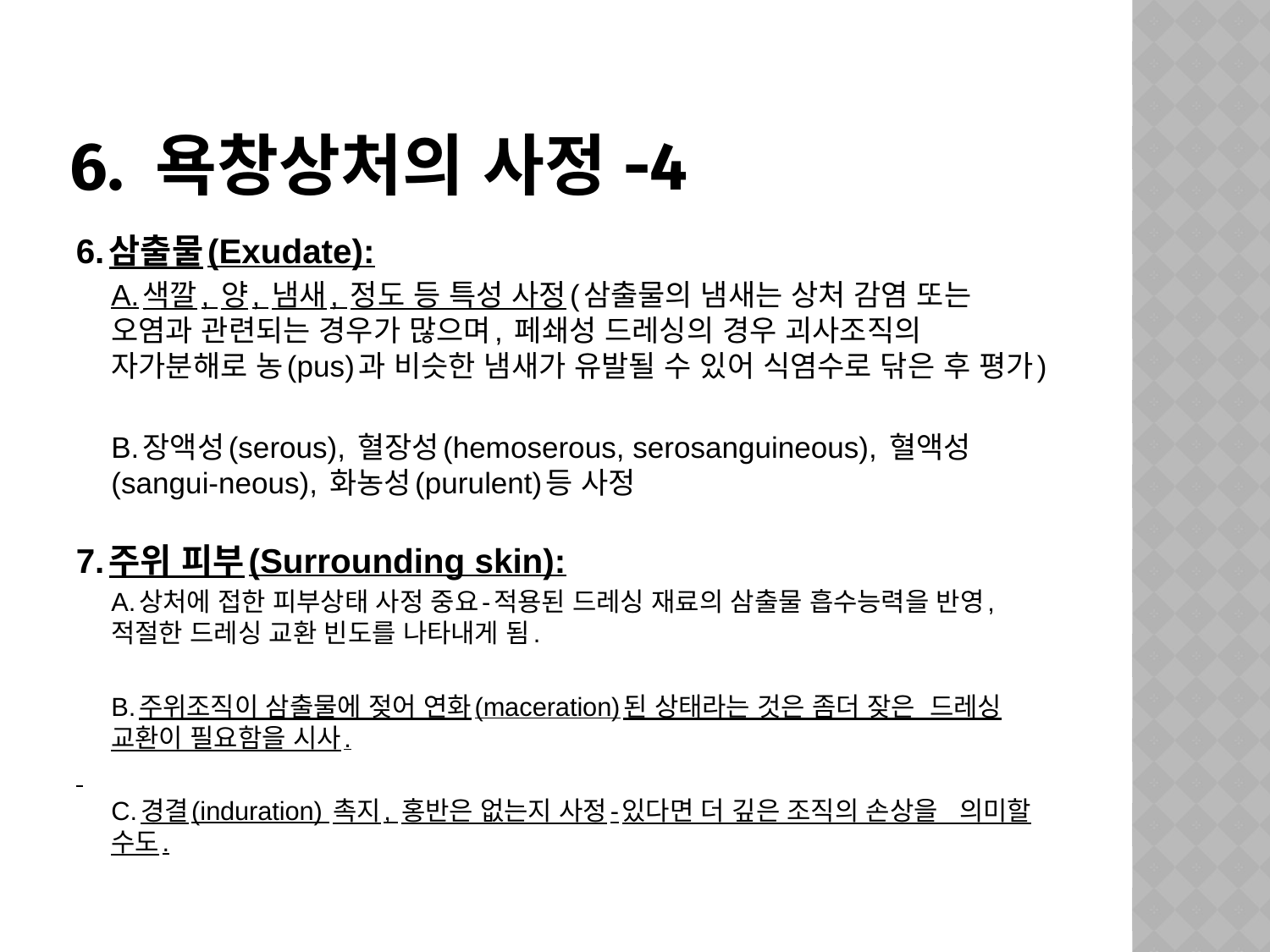

# 6. 욕창상처의 사정-4
6.삼출물(Exudate):
A.색깔, 양, 냄새, 정도 등 특성 사정(삼출물의 냄새는 상처 감염 또는 오염과 관련되는 경우가 많으며, 페쇄성 드레싱의 경우 괴사조직의 자가분해로 농(pus)과 비슷한 냄새가 유발될 수 있어 식염수로 닦은 후 평가)

B.장액성(serous), 혈장성(hemoserous, serosanguineous), 혈액성(sangui-neous), 화농성(purulent)등 사정

7.주위 피부(Surrounding skin):
A.상처에 접한 피부상태 사정 중요-적용된 드레싱 재료의 삼출물 흡수능력을 반영, 적절한 드레싱 교환 빈도를 나타내게 됨.

B.주위조직이 삼출물에 젖어 연화(maceration)된 상태라는 것은 좀더 잦은  드레싱 교환이 필요함을 시사.

C.경결(induration) 촉지, 홍반은 없는지 사정-있다면 더 깊은 조직의 손상을   의미할 수도.